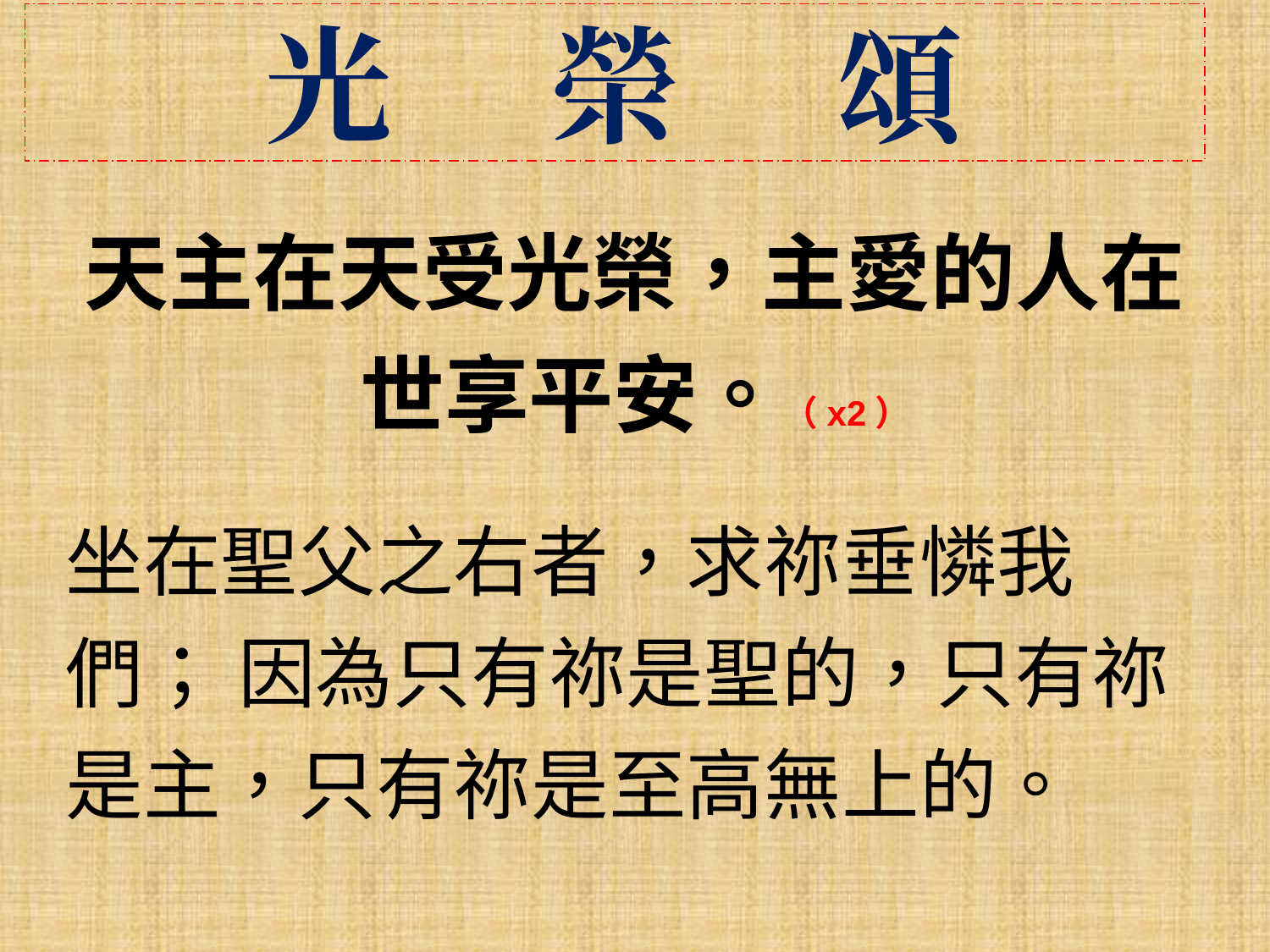

光     榮     頌
天主在天受光榮，主愛的人在世享平安。（x2）

坐在聖父之右者，求祢垂憐我們； 因為只有祢是聖的，只有祢是主，只有祢是至高無上的。